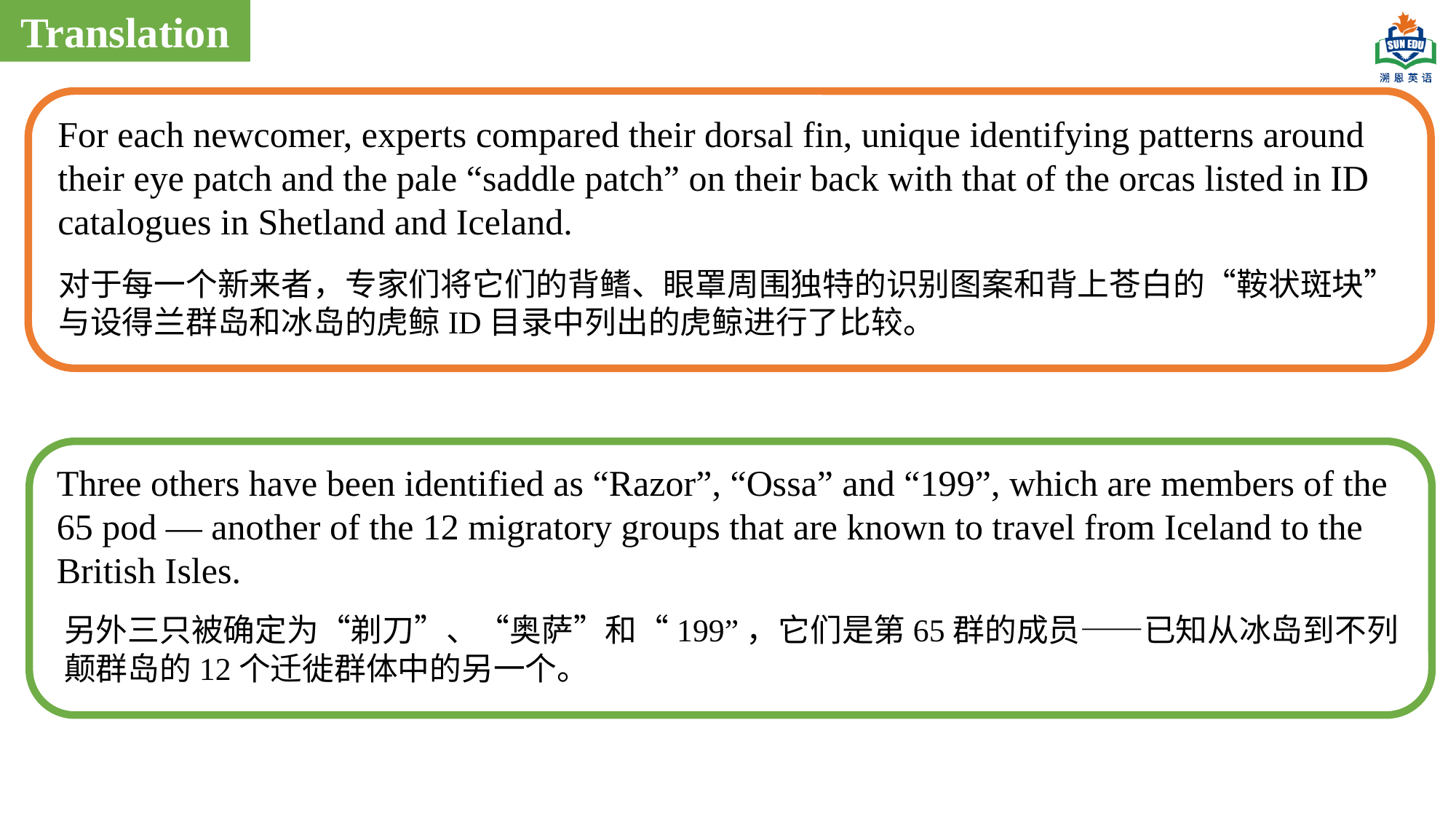

Translation

For each newcomer, experts compared their dorsal fin, unique identifying patterns around their eye patch and the pale “saddle patch” on their back with that of the orcas listed in ID catalogues in Shetland and Iceland.
对于每一个新来者，专家们将它们的背鳍、眼罩周围独特的识别图案和背上苍白的“鞍状斑块”与设得兰群岛和冰岛的虎鲸ID目录中列出的虎鲸进行了比较。

Three others have been identified as “Razor”, “Ossa” and “199”, which are members of the 65 pod — another of the 12 migratory groups that are known to travel from Iceland to the British Isles.
另外三只被确定为“剃刀”、“奥萨”和“199”，它们是第65群的成员——已知从冰岛到不列颠群岛的12个迁徙群体中的另一个。